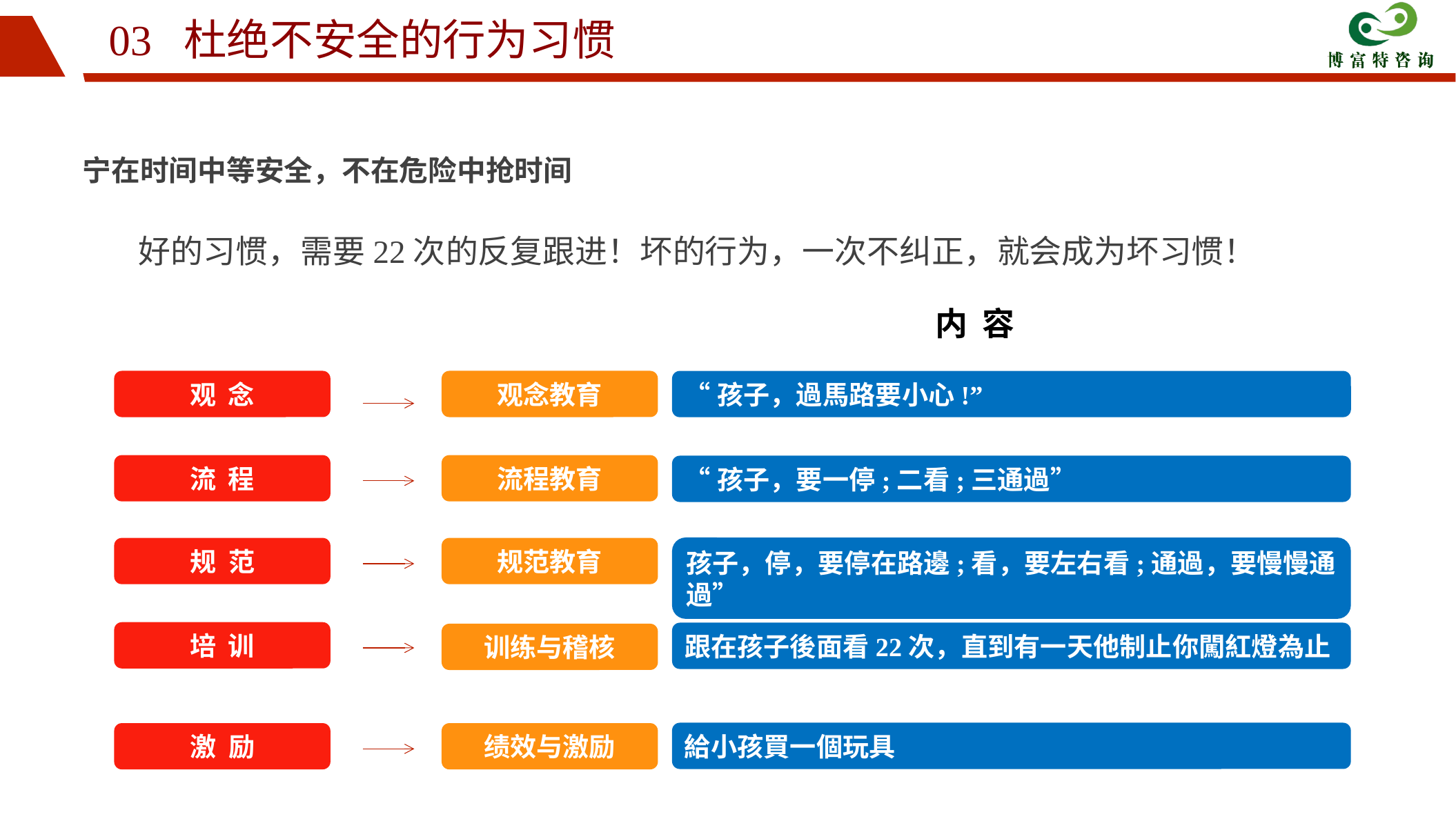

03  杜绝不安全的行为习惯

宁在时间中等安全，不在危险中抢时间
好的习惯，需要22次的反复跟进！坏的行为，一次不纠正，就会成为坏习惯！
内  容
观  念
观念教育
“孩子，過馬路要小心!”
流  程
流程教育
“孩子，要一停;二看;三通過”
孩子，停，要停在路邊;看，要左右看;通過，要慢慢通過”
规  范
规范教育
培  训
训练与稽核
跟在孩子後面看22次，直到有一天他制止你闖紅燈為止
給小孩買一個玩具
激  励
绩效与激励